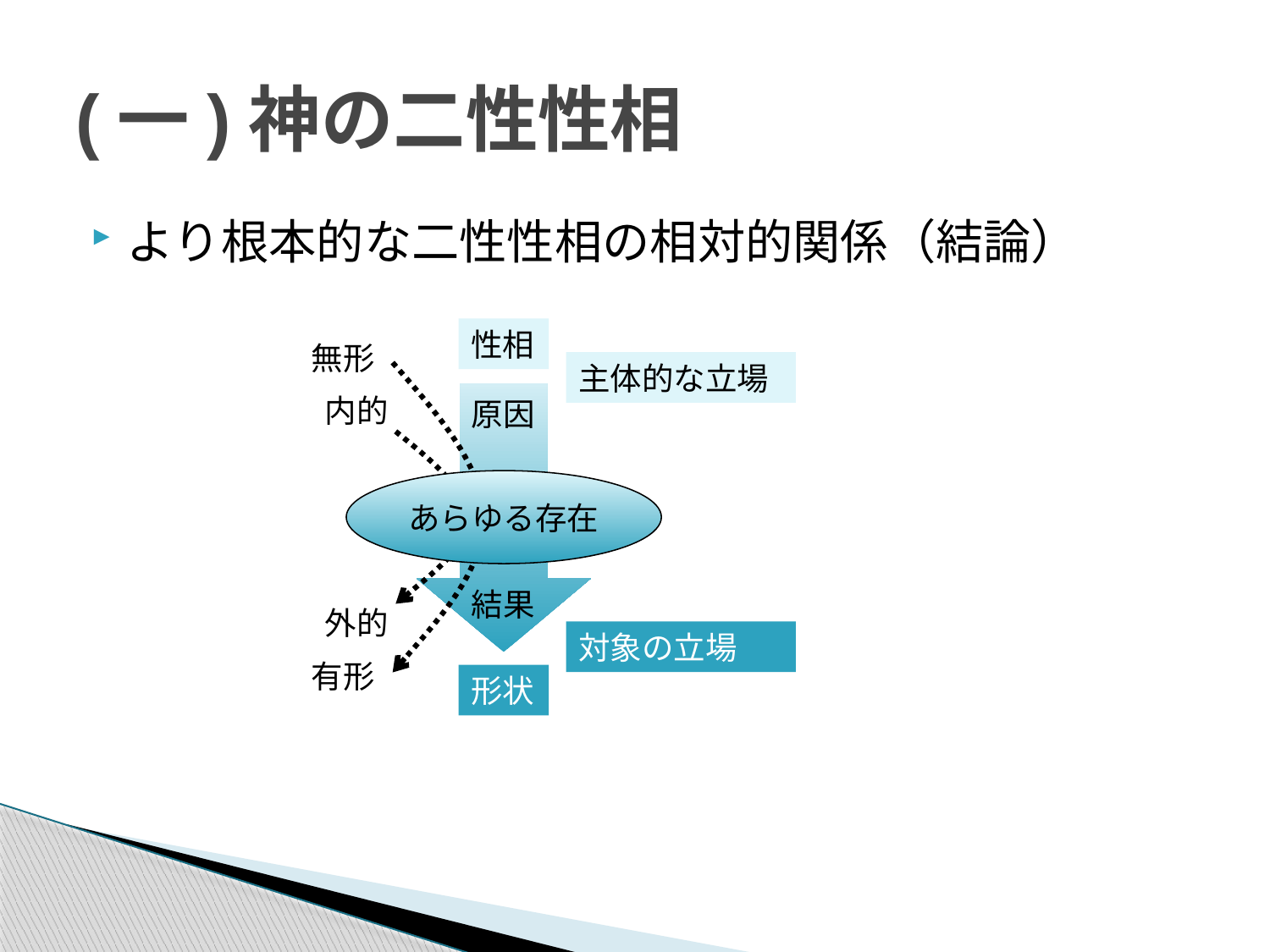

# (一)神の二性性相
より根本的な二性性相の相対的関係（結論）

性相
無形
主体的な立場

内的
原因

あらゆる存在
結果
外的
対象の立場
有形
形状